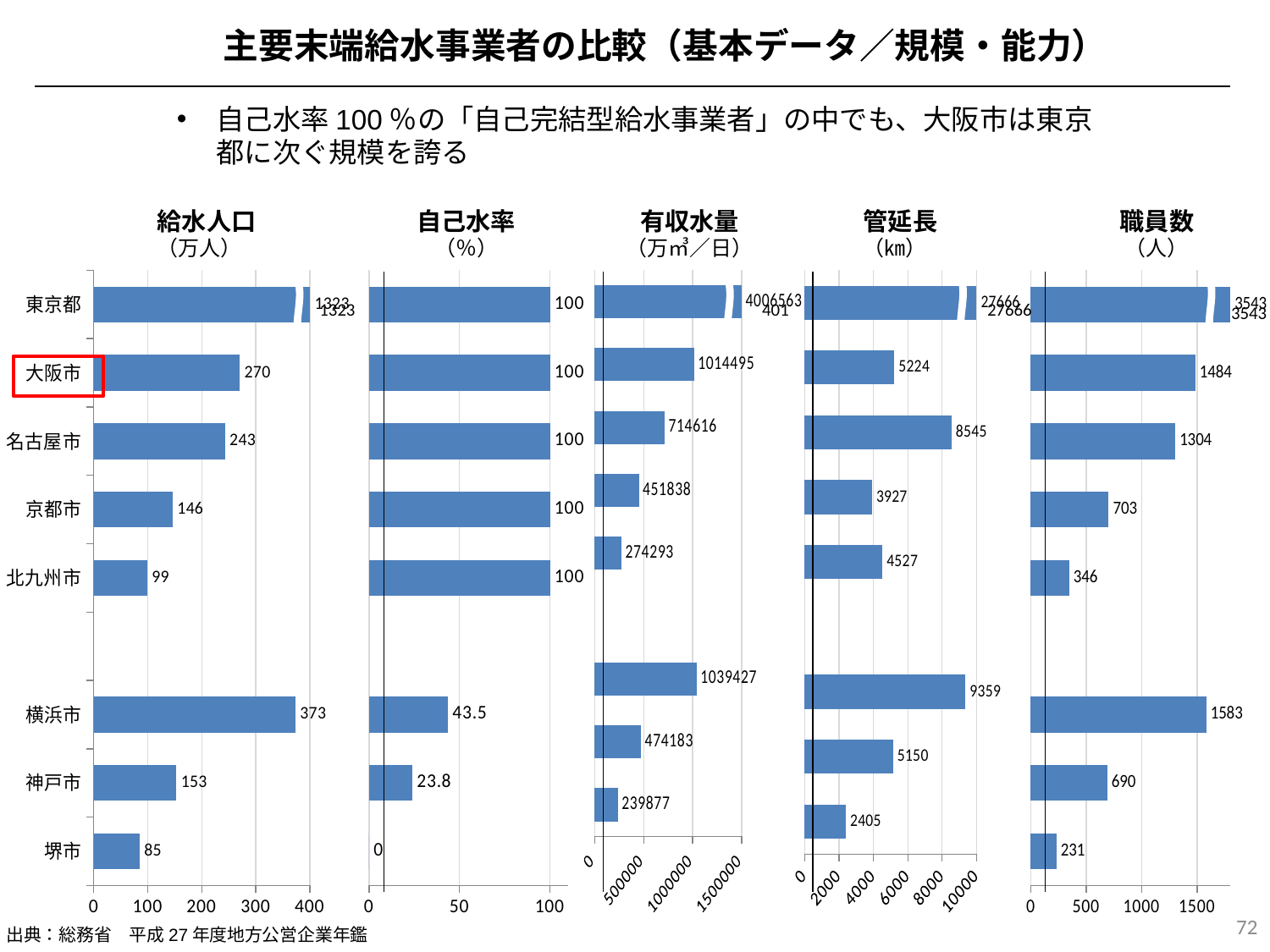

主要末端給水事業者の比較（基本データ／規模・能力）
自己水率100％の「自己完結型給水事業者」の中でも、大阪市は東京都に次ぐ規模を誇る
給水人口
（万人）
自己水率
（％）
有収水量
（万㎥／日）
管延長
（㎞）
職員数
（人）

### Chart

| Category | 給水人口 |
|---|---|
| 堺市 | 85.0 |
| 神戸市 | 153.0 |
| 横浜市 | 373.0 |
|  | None |
| 北九州市 | 99.0 |
| 京都市 | 146.0 |
| 名古屋市 | 243.0 |
| 大阪市 | 270.0 |
| 東京都 | 1323.0 |

### Chart

| Category | 自己水率 |
|---|---|
| 堺市 | 0.0 |
| 神戸市 | 23.8 |
| 横浜市 | 43.5 |
|  | None |
| 北九州市 | 100.0 |
| 京都市 | 100.0 |
| 名古屋市 | 100.0 |
| 東京都 | 100.0 |
| 大阪市 | 100.0 |

### Chart

| Category | 有収水量 |
|---|---|
| 堺市 | 239877.0 |
| 神戸市 | 474183.0 |
| 横浜市 | 1039427.0 |
|  | None |
| 北九州市 | 274293.0 |
| 京都市 | 451838.0 |
| 名古屋市 | 714616.0 |
| 大阪市 | 1014495.0 |
| 東京都 | 4006563.0 |

### Chart

| Category | 管延長 |
|---|---|
| 堺市 | 2405.0 |
| 神戸市 | 5150.0 |
| 横浜市 | 9359.0 |
|  | None |
| 北九州市 | 4527.0 |
| 京都市 | 3927.0 |
| 名古屋市 | 8545.0 |
| 大阪市 | 5224.0 |
| 東京都 | 27666.0 |

### Chart

| Category | 取水能力 |
|---|---|
| 堺市 | 231.0 |
| 神戸市 | 690.0 |
| 横浜市 | 1583.0 |
|  | None |
| 北九州市 | 346.0 |
| 京都市 | 703.0 |
| 名古屋市 | 1304.0 |
| 大阪市 | 1484.0 |
| 東京都 | 3543.0 |
1323
401
27666
3543

72
出典：総務省　平成27年度地方公営企業年鑑